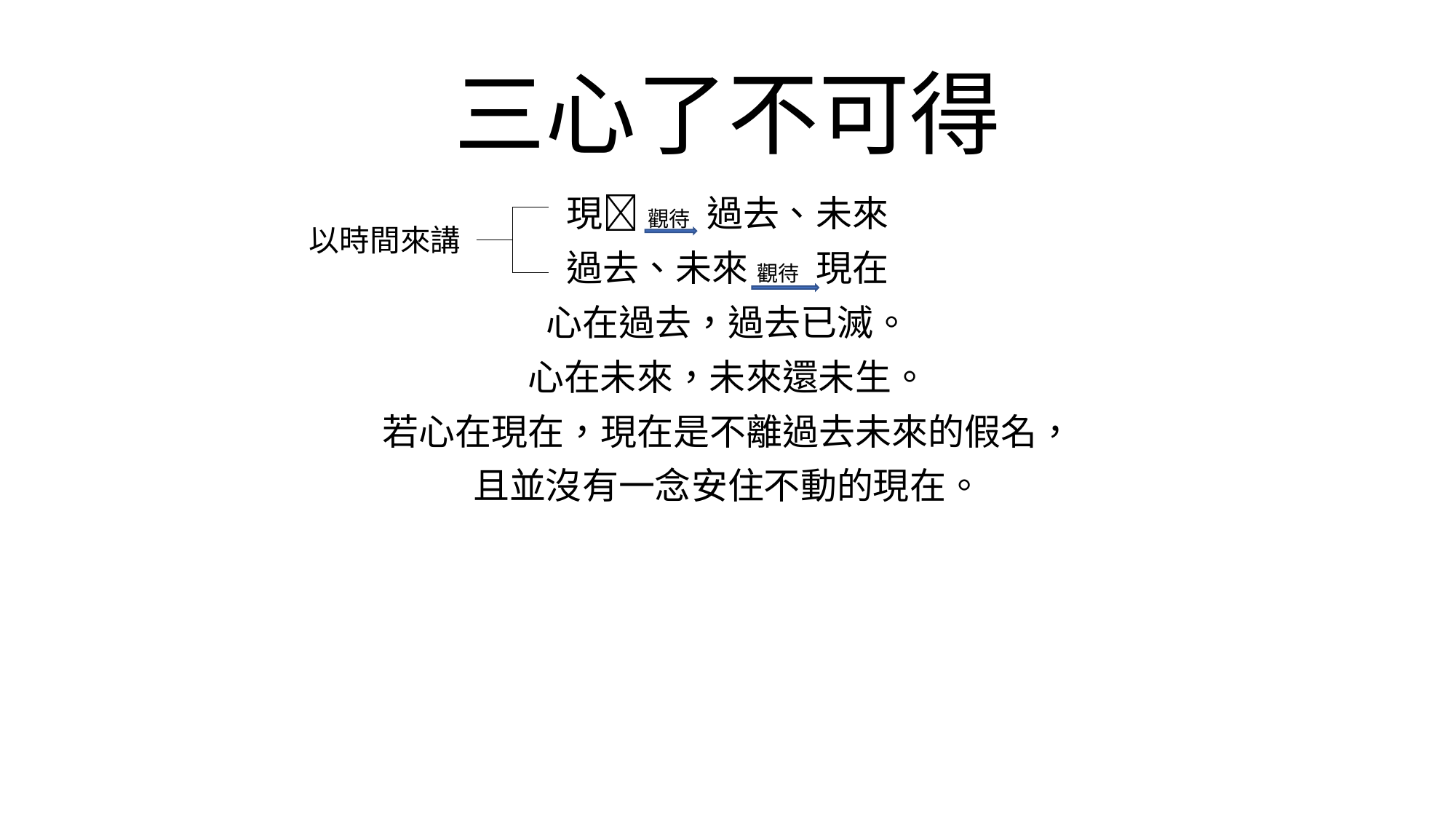

# 三心了不可得
現𡉄 觀待  過去、未來
過去、未來 觀待  現在
心在過去，過去已滅。
心在未來，未來還未生。
若心在現在，現在是不離過去未來的假名，
且並沒有一念安住不動的現在。

以時間來講